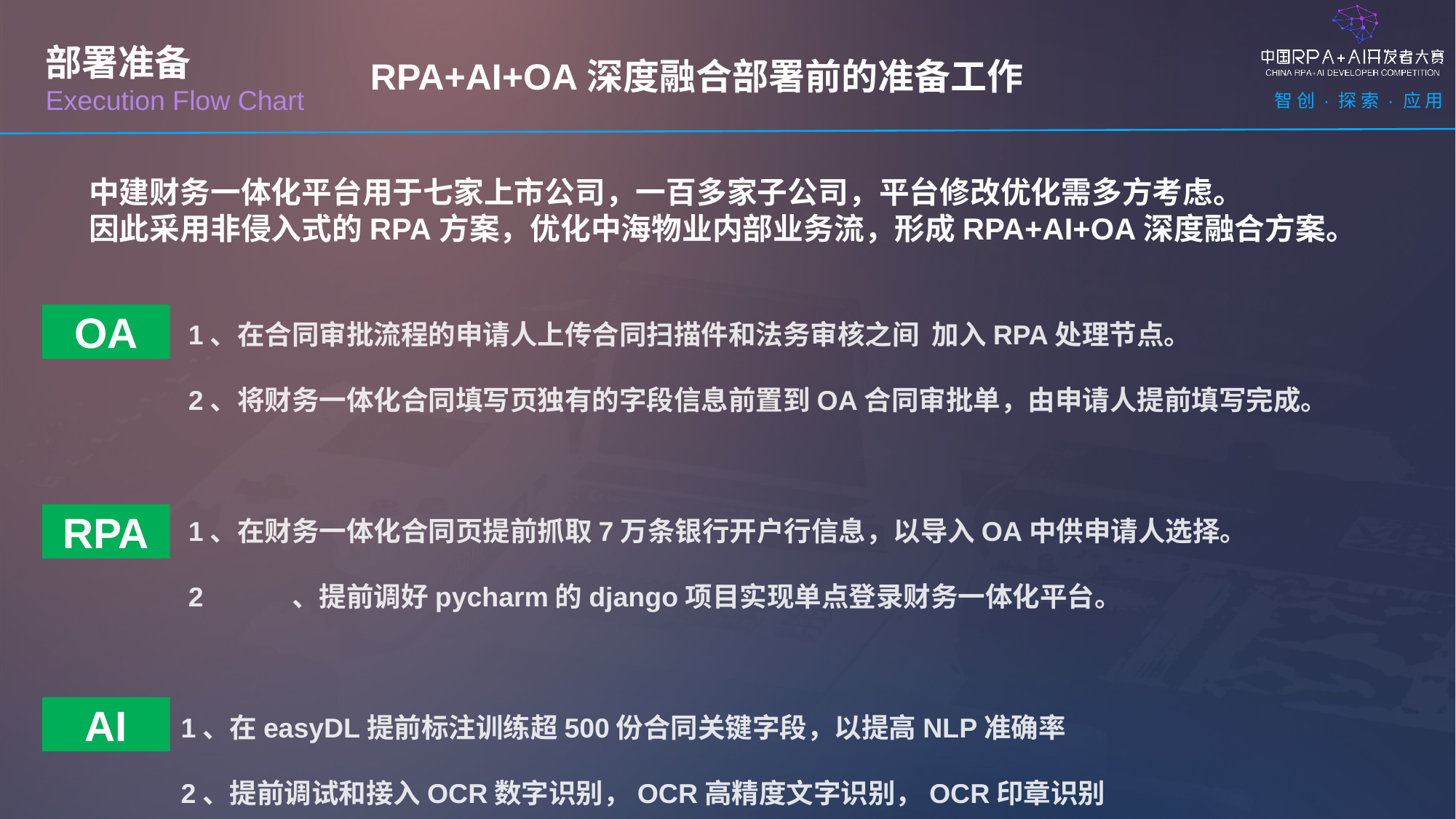

部署准备
Execution Flow Chart
RPA+AI+OA深度融合部署前的准备工作
中建财务一体化平台用于七家上市公司，一百多家子公司，平台修改优化需多方考虑。
因此采用非侵入式的RPA方案，优化中海物业内部业务流，形成RPA+AI+OA深度融合方案。
               1、在合同审批流程的申请人上传合同扫描件和法务审核之间  加入RPA处理节点。
               2、将财务一体化合同填写页独有的字段信息前置到OA合同审批单，由申请人提前填写完成。

               1、在财务一体化合同页提前抓取7万条银行开户行信息，以导入OA中供申请人选择。
               2	、提前调好pycharm的django项目实现单点登录财务一体化平台。

              1、在easyDL提前标注训练超500份合同关键字段，以提高NLP准确率
              2、提前调试和接入OCR数字识别，OCR高精度文字识别，OCR印章识别

OA
RPA
AI